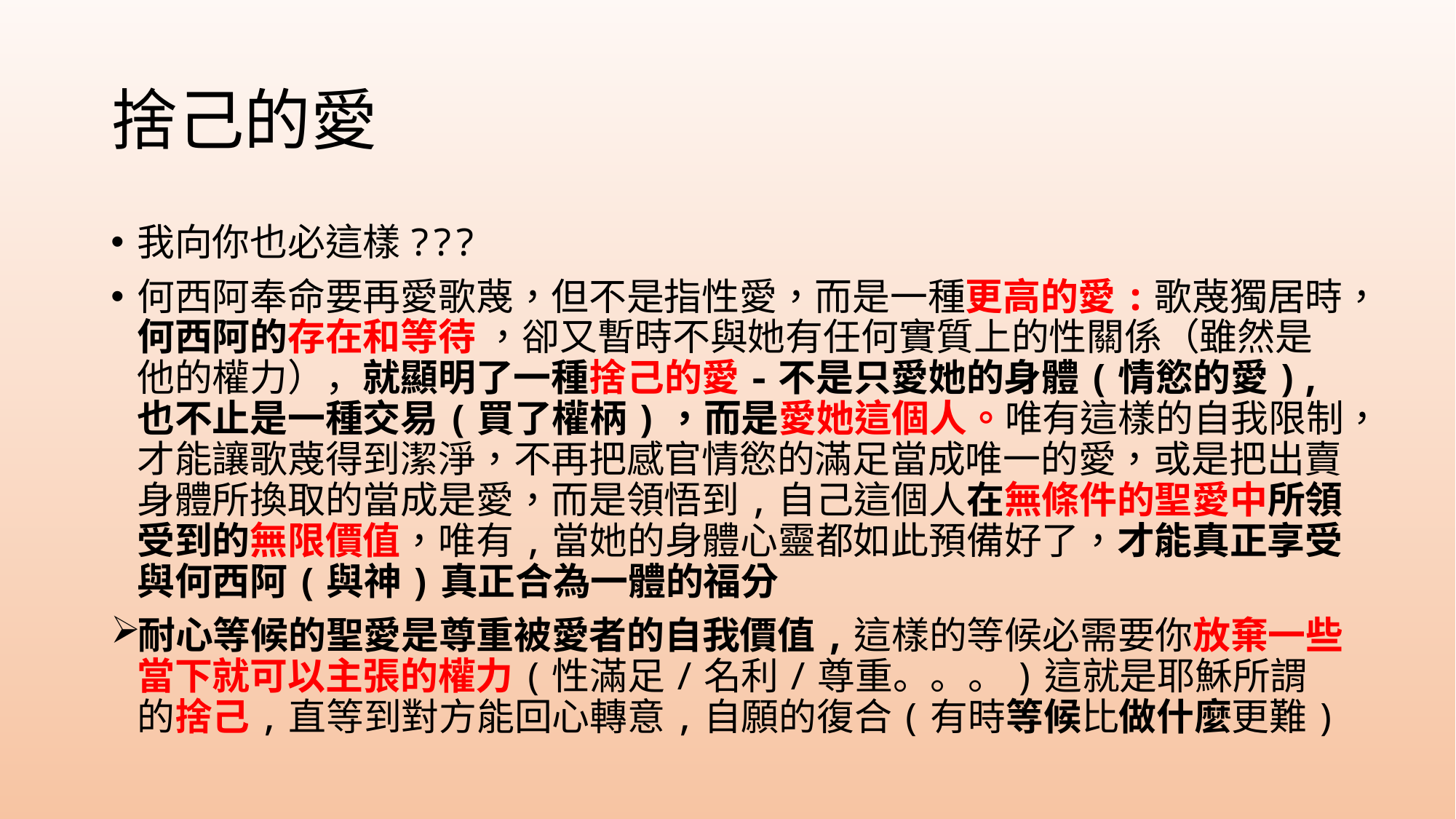

# 捨己的愛
我向你也必這樣???
何西阿奉命要再愛歌蔑，但不是指性愛，而是一種更高的愛:歌蔑獨居時，何西阿的存在和等待 ，卻又暫時不與她有任何實質上的性關係（雖然是他的權力），就顯明了一種捨己的愛-不是只愛她的身體(情慾的愛),也不止是一種交易(買了權柄)，而是愛她這個人。唯有這樣的自我限制，才能讓歌蔑得到潔淨，不再把感官情慾的滿足當成唯一的愛，或是把出賣身體所換取的當成是愛，而是領悟到,自己這個人在無條件的聖愛中所領受到的無限價值，唯有,當她的身體心靈都如此預備好了，才能真正享受與何西阿(與神)真正合為一體的福分
耐心等候的聖愛是尊重被愛者的自我價值,這樣的等候必需要你放棄一些當下就可以主張的權力(性滿足/名利/尊重。。。)這就是耶穌所謂的捨己,直等到對方能回心轉意,自願的復合(有時等候比做什麼更難)